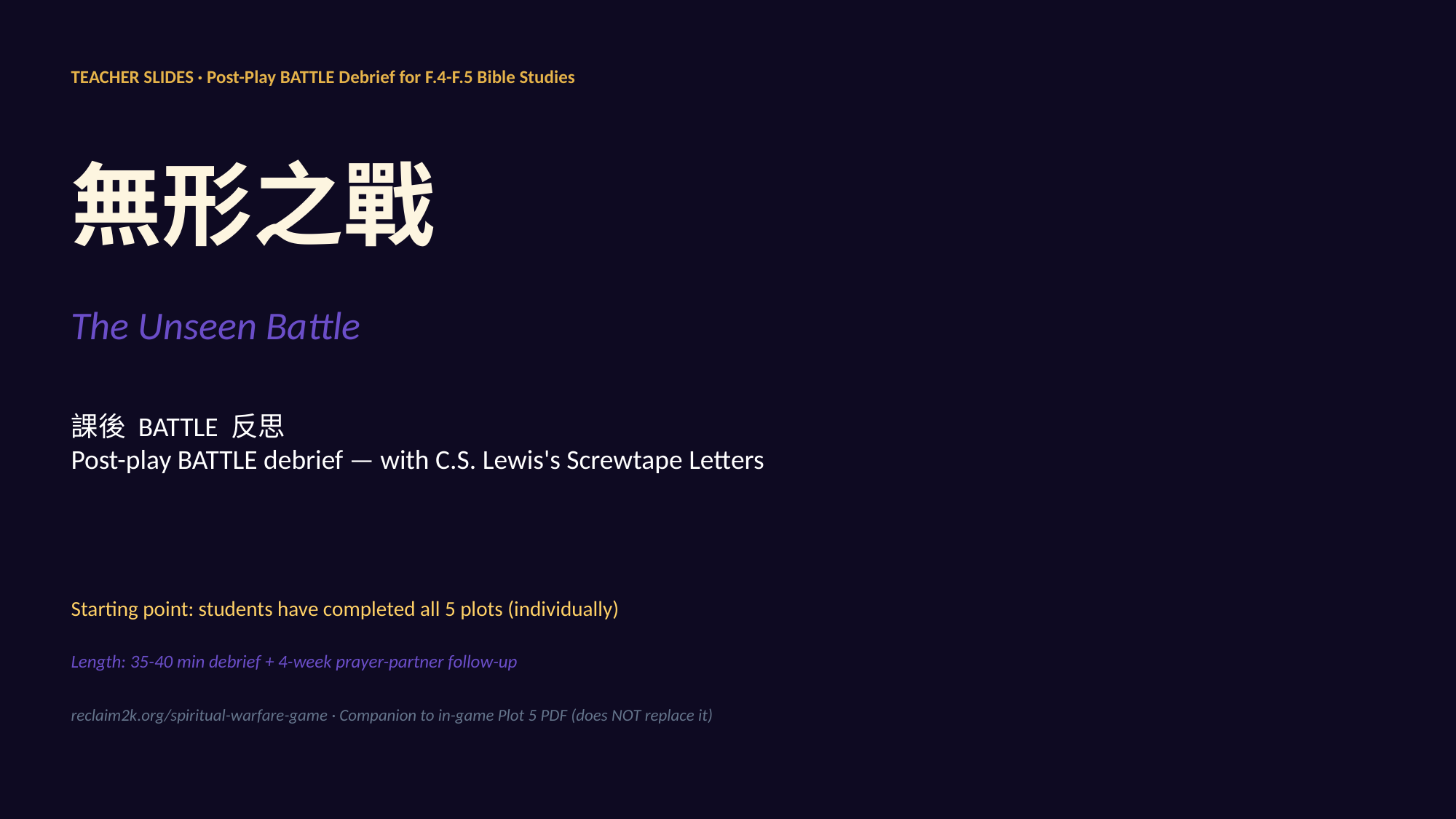

TEACHER SLIDES · Post-Play BATTLE Debrief for F.4-F.5 Bible Studies
無形之戰
The Unseen Battle
課後 BATTLE 反思
Post-play BATTLE debrief — with C.S. Lewis's Screwtape Letters
Starting point: students have completed all 5 plots (individually)
Length: 35-40 min debrief + 4-week prayer-partner follow-up
reclaim2k.org/spiritual-warfare-game · Companion to in-game Plot 5 PDF (does NOT replace it)